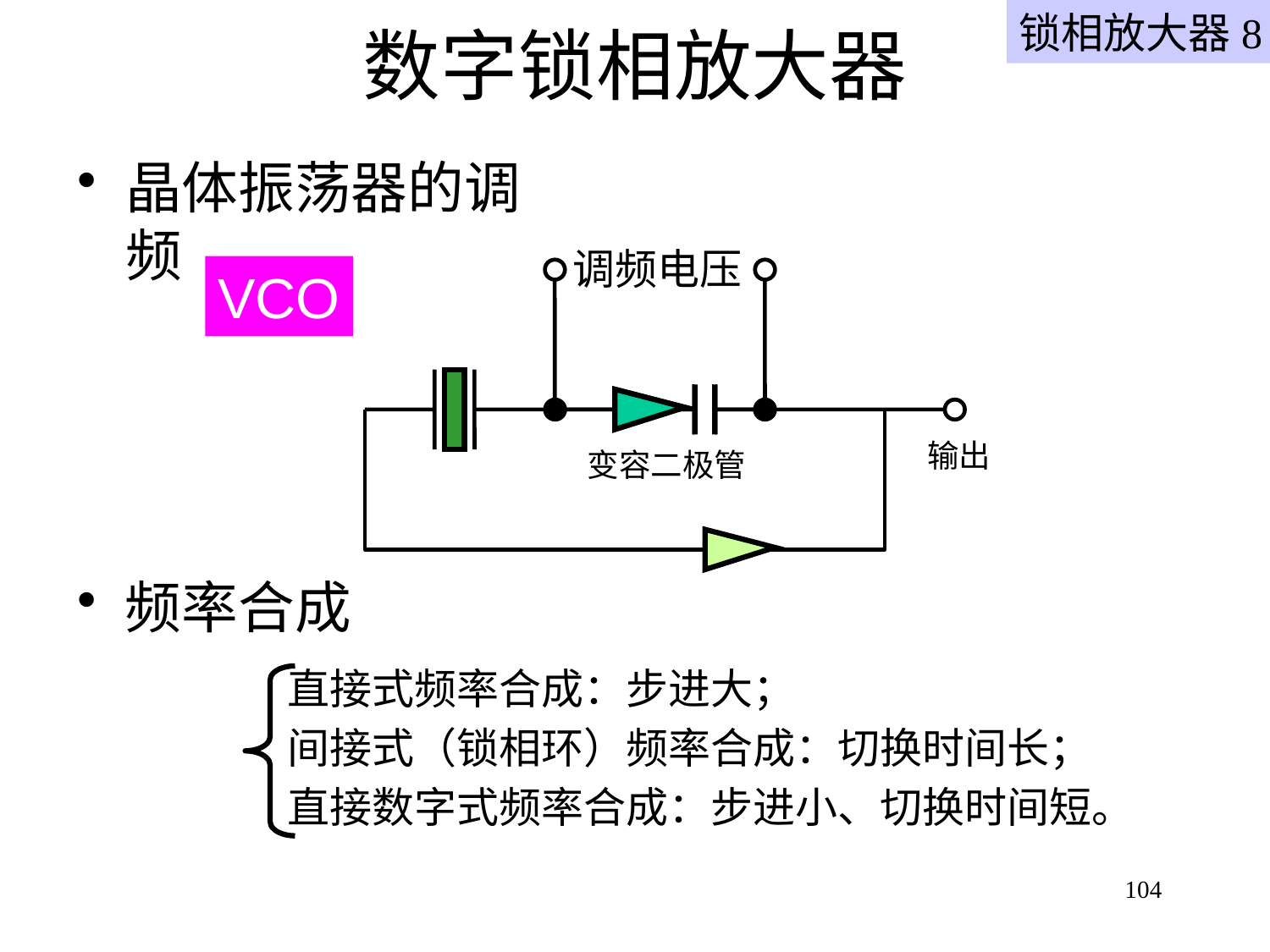

# 数字锁相放大器
锁相放大器8
晶体振荡器的调频
调频电压

输出
变容二极管

VCO
频率合成
直接式频率合成：步进大；
间接式（锁相环）频率合成：切换时间长；
直接数字式频率合成：步进小、切换时间短。

104